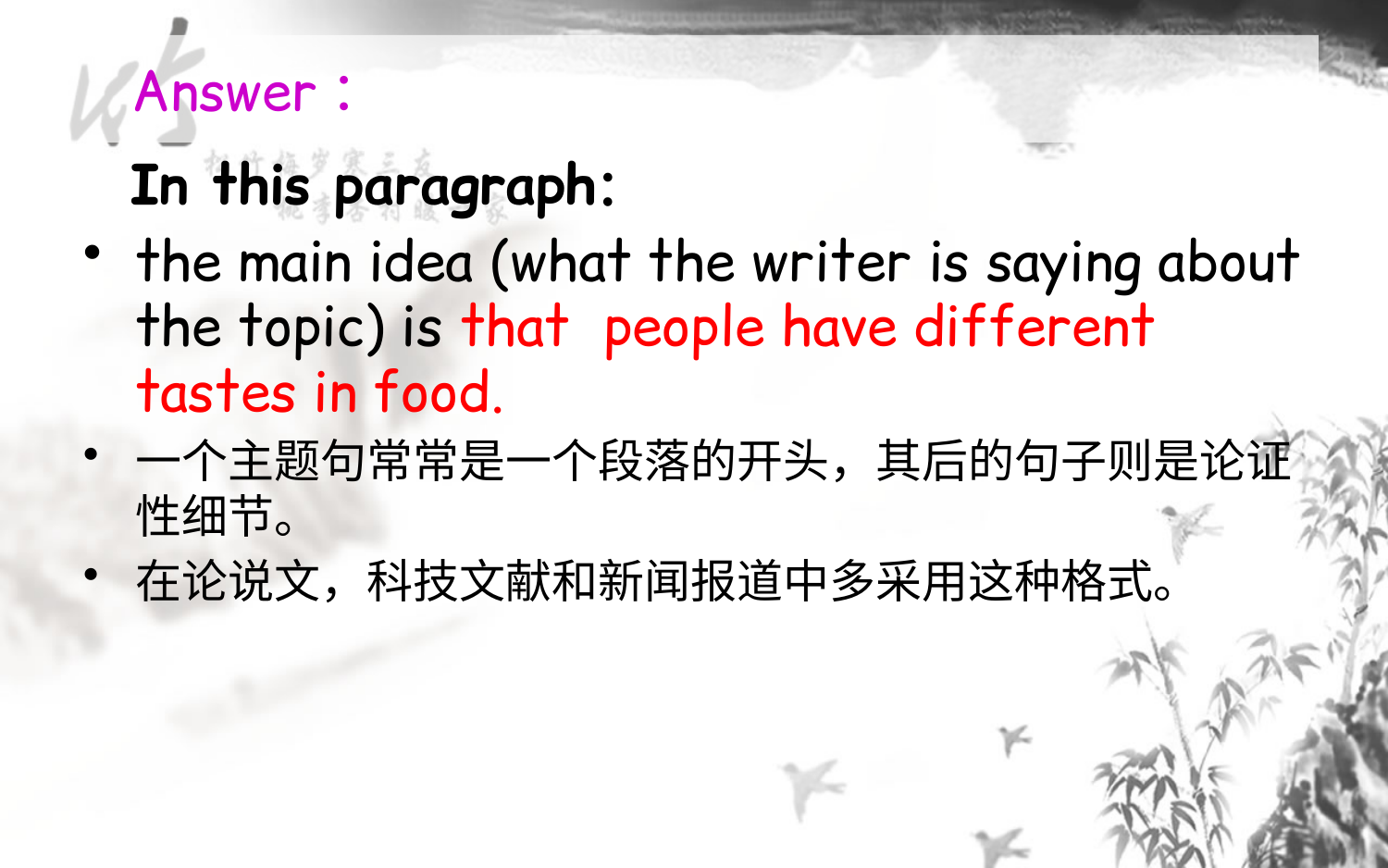

Answer：
  In this paragraph:
the main idea (what the writer is saying about the topic) is that  people have different tastes in food.
一个主题句常常是一个段落的开头，其后的句子则是论证性细节。
在论说文，科技文献和新闻报道中多采用这种格式。